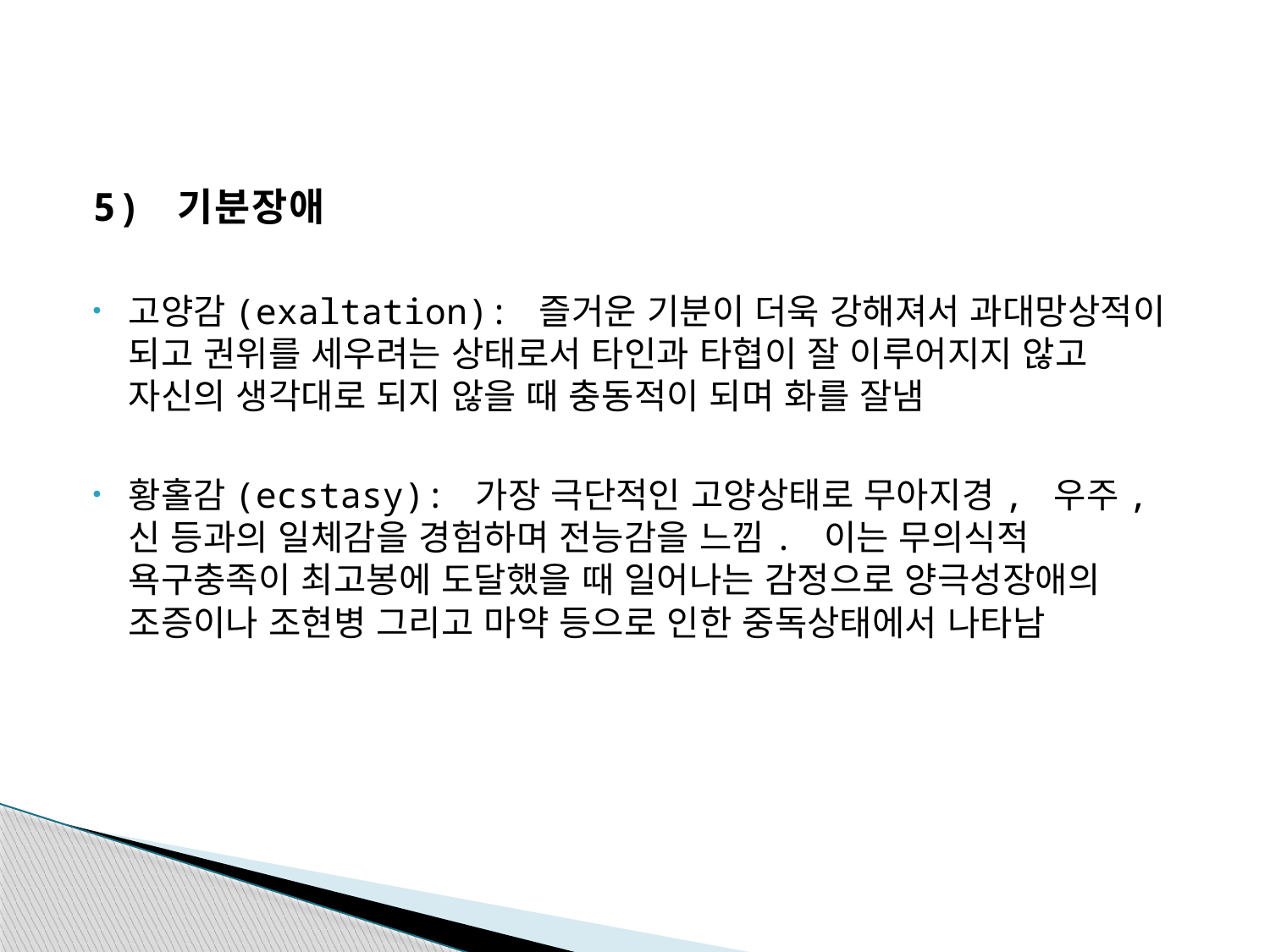

#
5) 기분장애

고양감(exaltation): 즐거운 기분이 더욱 강해져서 과대망상적이 되고 권위를 세우려는 상태로서 타인과 타협이 잘 이루어지지 않고 자신의 생각대로 되지 않을 때 충동적이 되며 화를 잘냄

황홀감(ecstasy): 가장 극단적인 고양상태로 무아지경, 우주, 신 등과의 일체감을 경험하며 전능감을 느낌. 이는 무의식적 욕구충족이 최고봉에 도달했을 때 일어나는 감정으로 양극성장애의 조증이나 조현병 그리고 마약 등으로 인한 중독상태에서 나타남